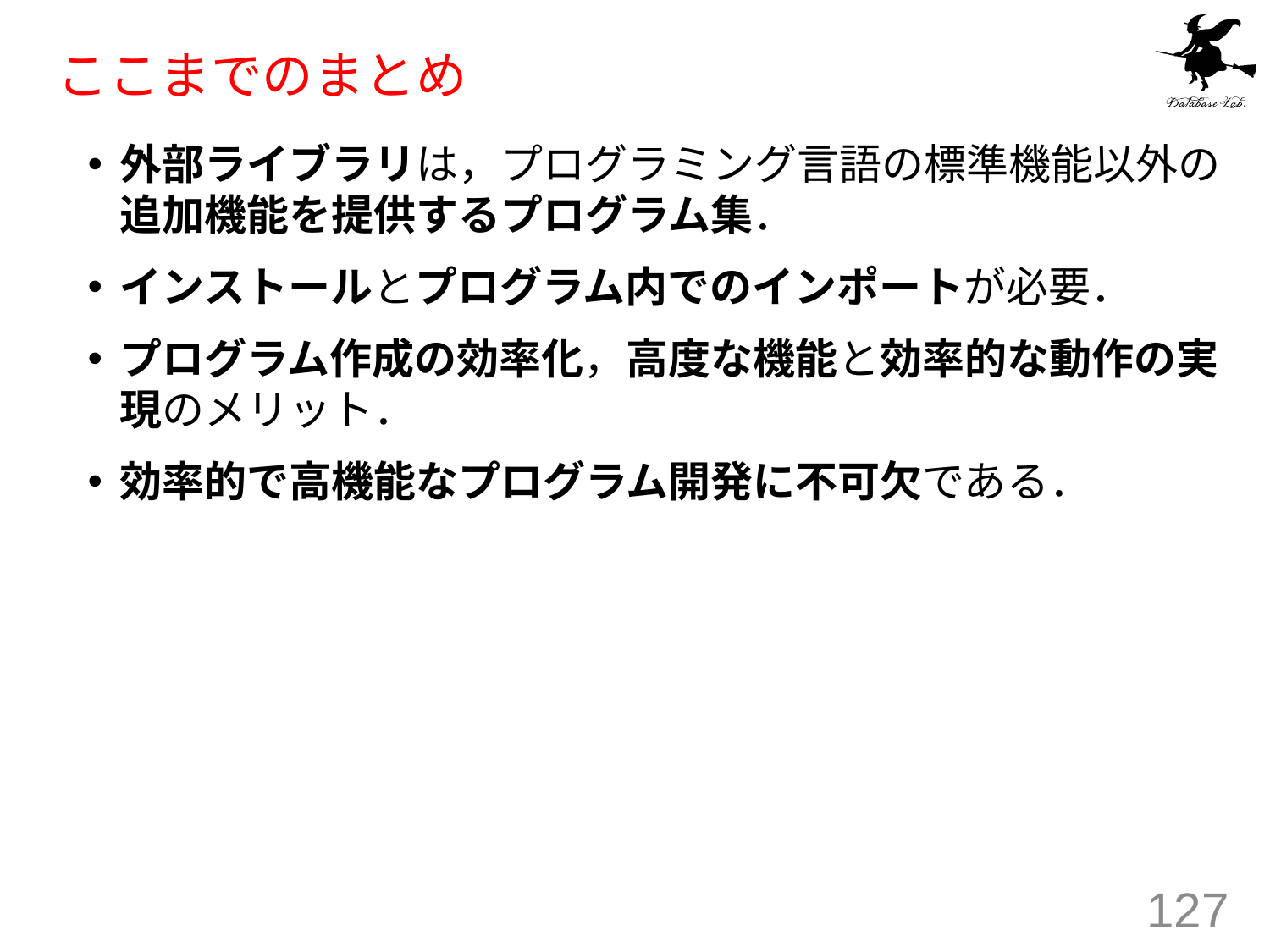

# ここまでのまとめ
外部ライブラリは，プログラミング言語の標準機能以外の追加機能を提供するプログラム集．
インストールとプログラム内でのインポートが必要．
プログラム作成の効率化，高度な機能と効率的な動作の実現のメリット．
効率的で高機能なプログラム開発に不可欠である．
127